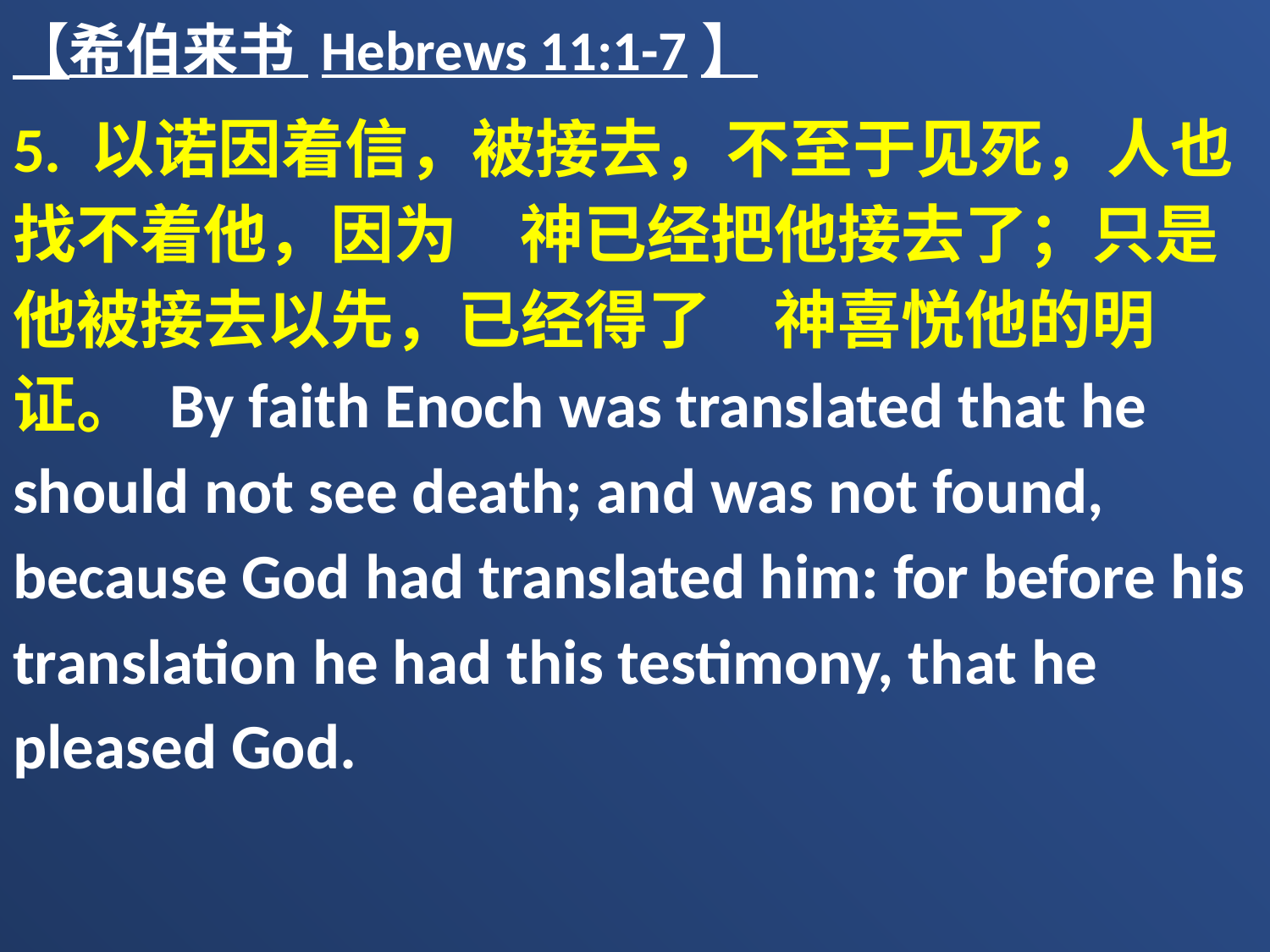

【希伯来书 Hebrews 11:1-7】
5. 以诺因着信，被接去，不至于见死，人也找不着他，因为　神已经把他接去了；只是他被接去以先，已经得了　神喜悦他的明证。 By faith Enoch was translated that he should not see death; and was not found, because God had translated him: for before his translation he had this testimony, that he pleased God.